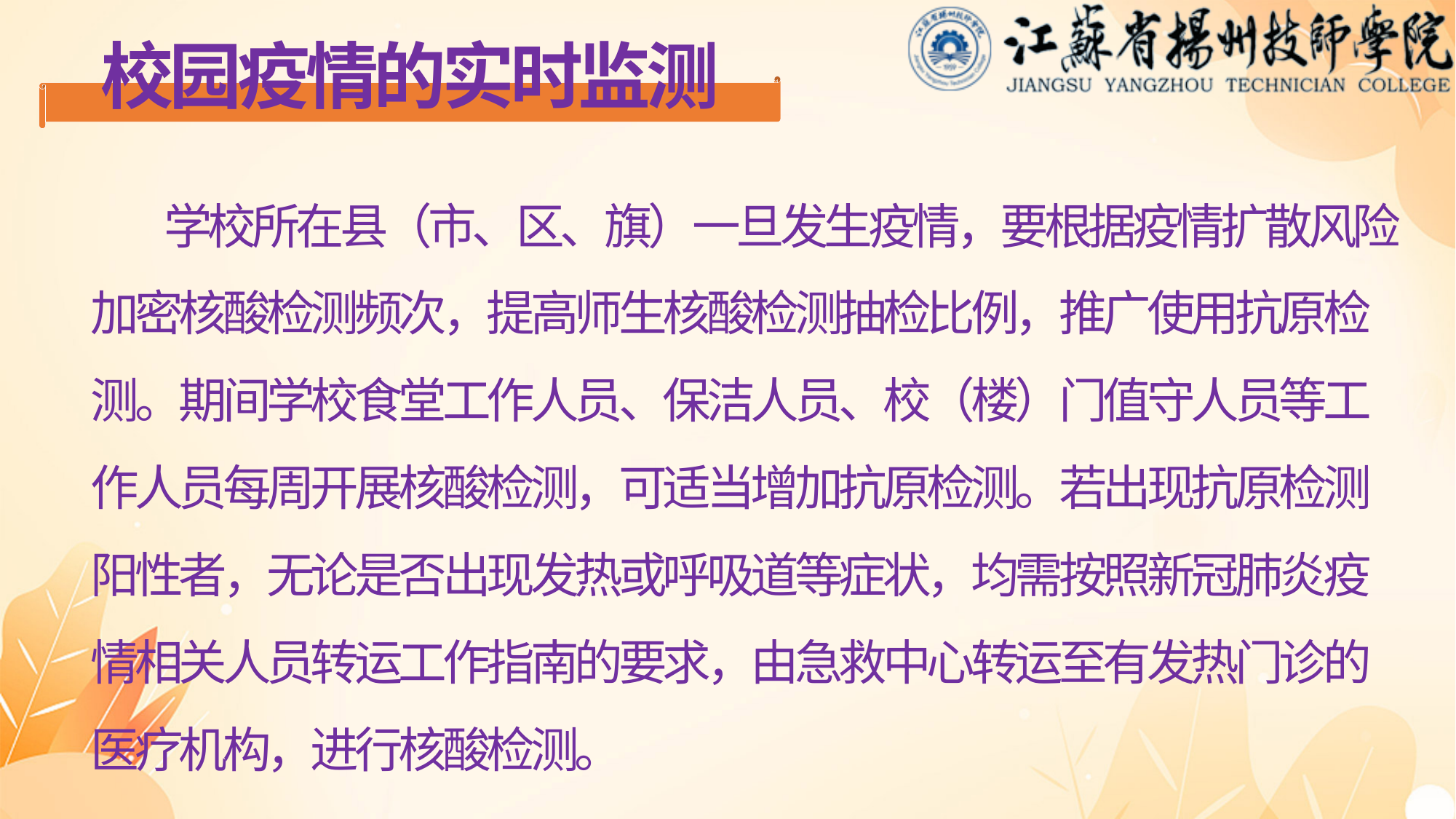

校园疫情的实时监测

         学校所在县（市、区、旗）一旦发生疫情，要根据疫情扩散风险加密核酸检测频次，提高师生核酸检测抽检比例，推广使用抗原检测。期间学校食堂工作人员、保洁人员、校（楼）门值守人员等工作人员每周开展核酸检测，可适当增加抗原检测。若出现抗原检测阳性者，无论是否出现发热或呼吸道等症状，均需按照新冠肺炎疫情相关人员转运工作指南的要求，由急救中心转运至有发热门诊的医疗机构，进行核酸检测。